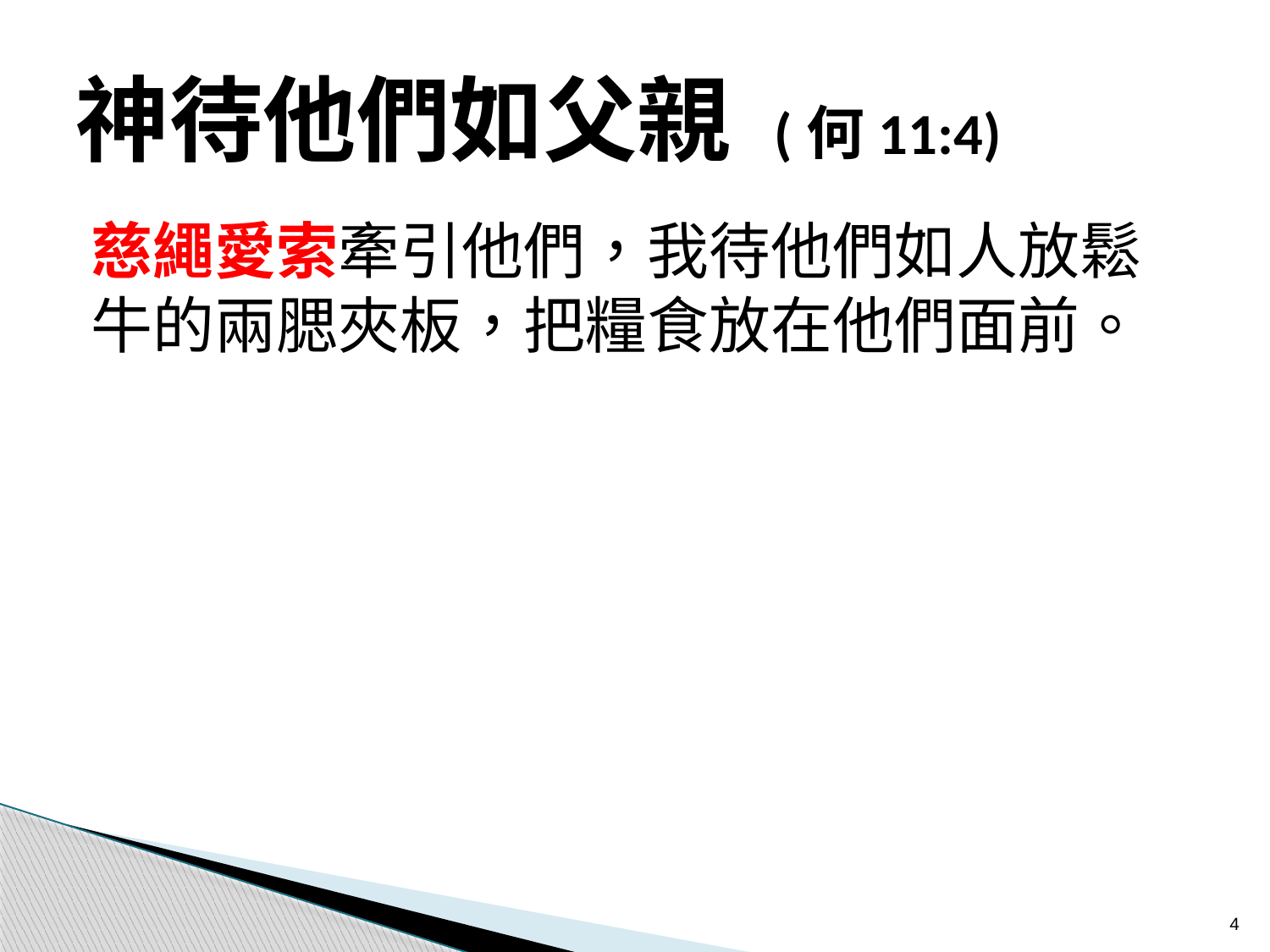

# 神待他們如父親 (何11:4)
慈繩愛索牽引他們，我待他們如人放鬆牛的兩腮夾板，把糧食放在他們面前。
4